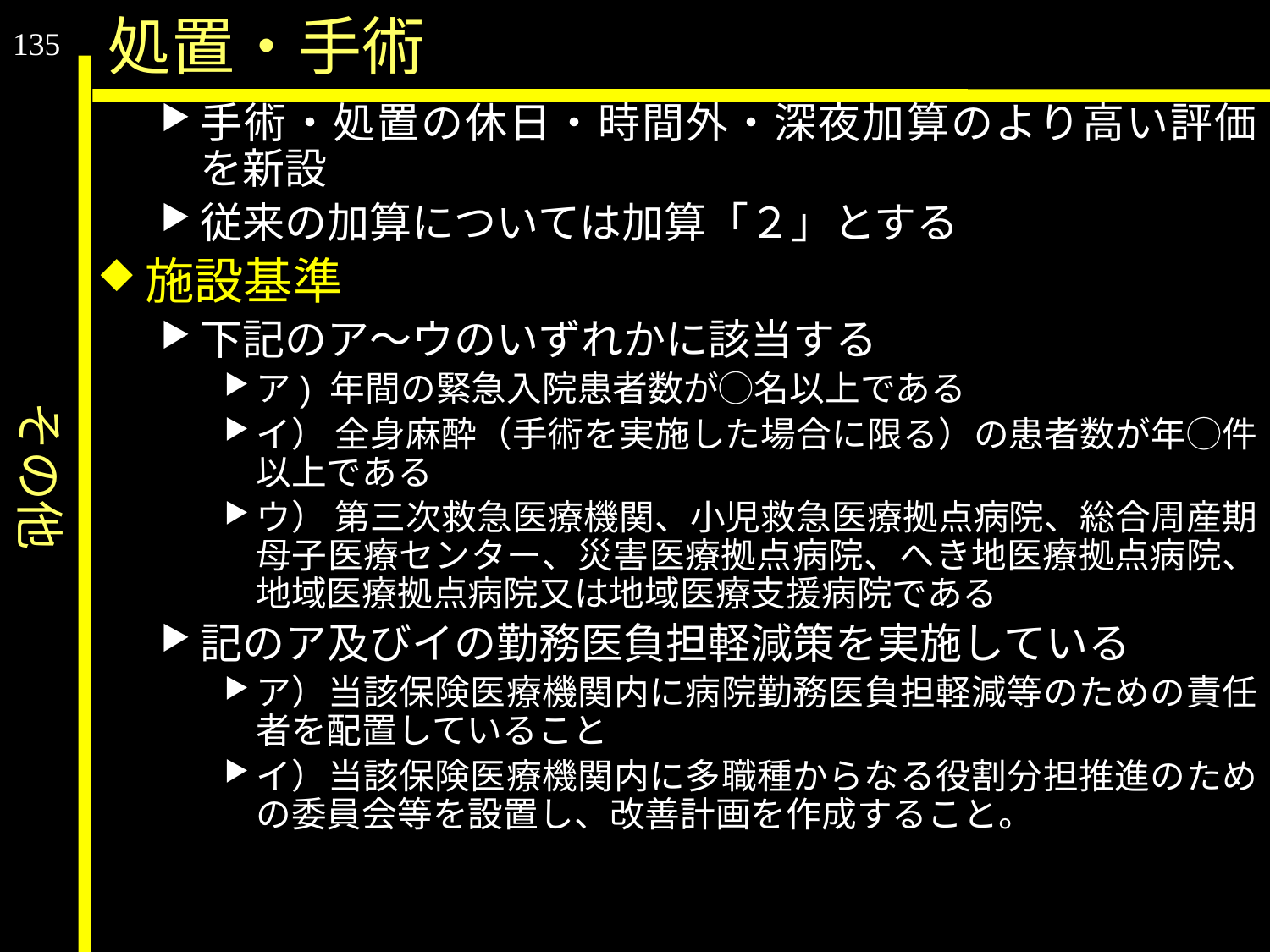

その他
処置・手術
135

手術・処置の休日・時間外・深夜加算のより高い評価を新設
従来の加算については加算「２」とする
施設基準
下記のア～ウのいずれかに該当する
ア) 年間の緊急入院患者数が◯名以上である
イ） 全身麻酔（手術を実施した場合に限る）の患者数が年◯件以上である
ウ） 第三次救急医療機関、小児救急医療拠点病院、総合周産期母子医療センター、災害医療拠点病院、へき地医療拠点病院、地域医療拠点病院又は地域医療支援病院である
記のア及びイの勤務医負担軽減策を実施している
ア）当該保険医療機関内に病院勤務医負担軽減等のための責任者を配置していること
イ）当該保険医療機関内に多職種からなる役割分担推進のための委員会等を設置し、改善計画を作成すること。